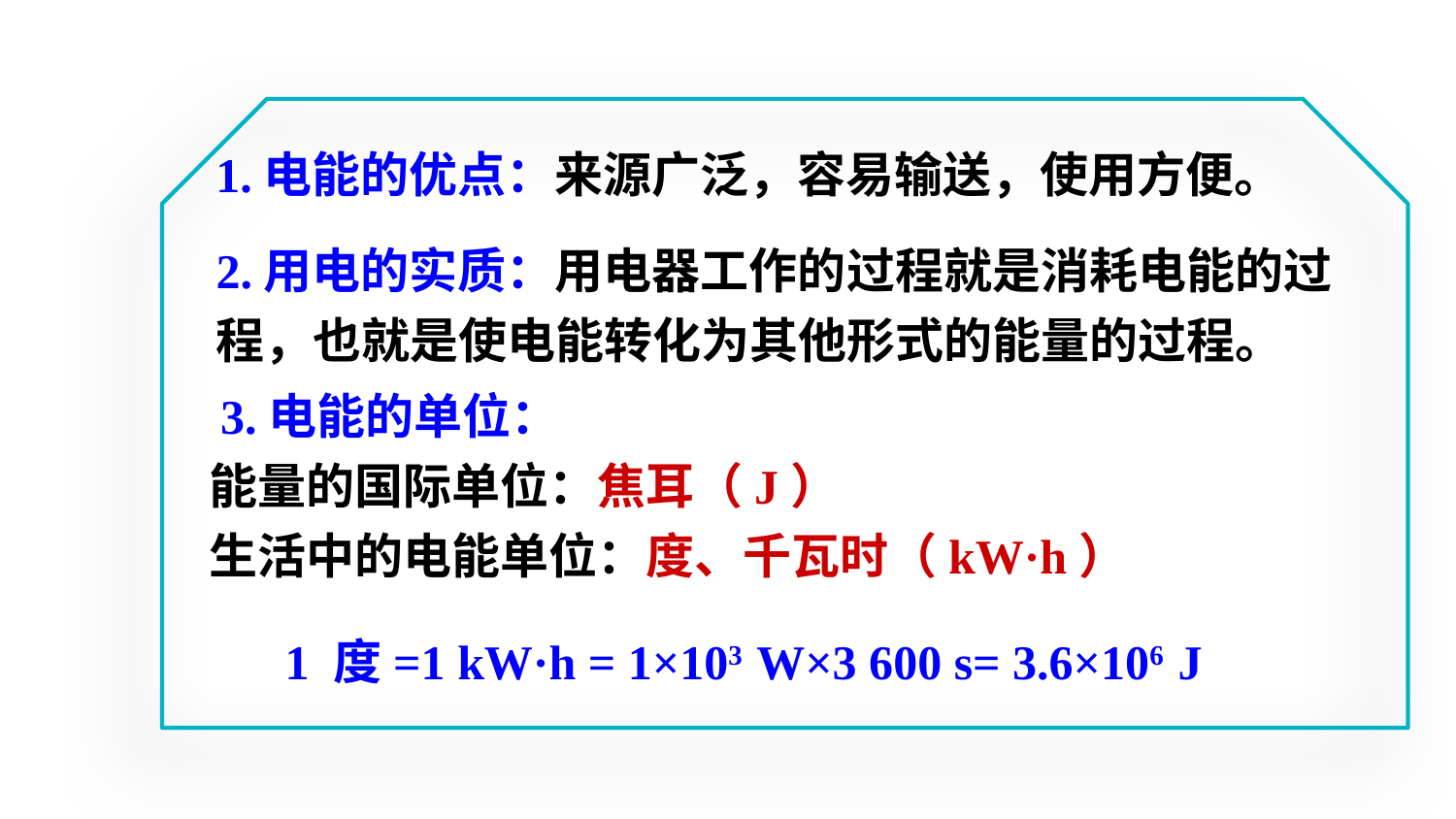

1.电能的优点：来源广泛，容易输送，使用方便。
2.用电的实质：用电器工作的过程就是消耗电能的过程，也就是使电能转化为其他形式的能量的过程。
　　3.电能的单位：
　　能量的国际单位：焦耳（J）
　　生活中的电能单位：度、千瓦时（kW·h）
　　1 度=1 kW·h = 1×103  W×3 600 s= 3.6×106  J